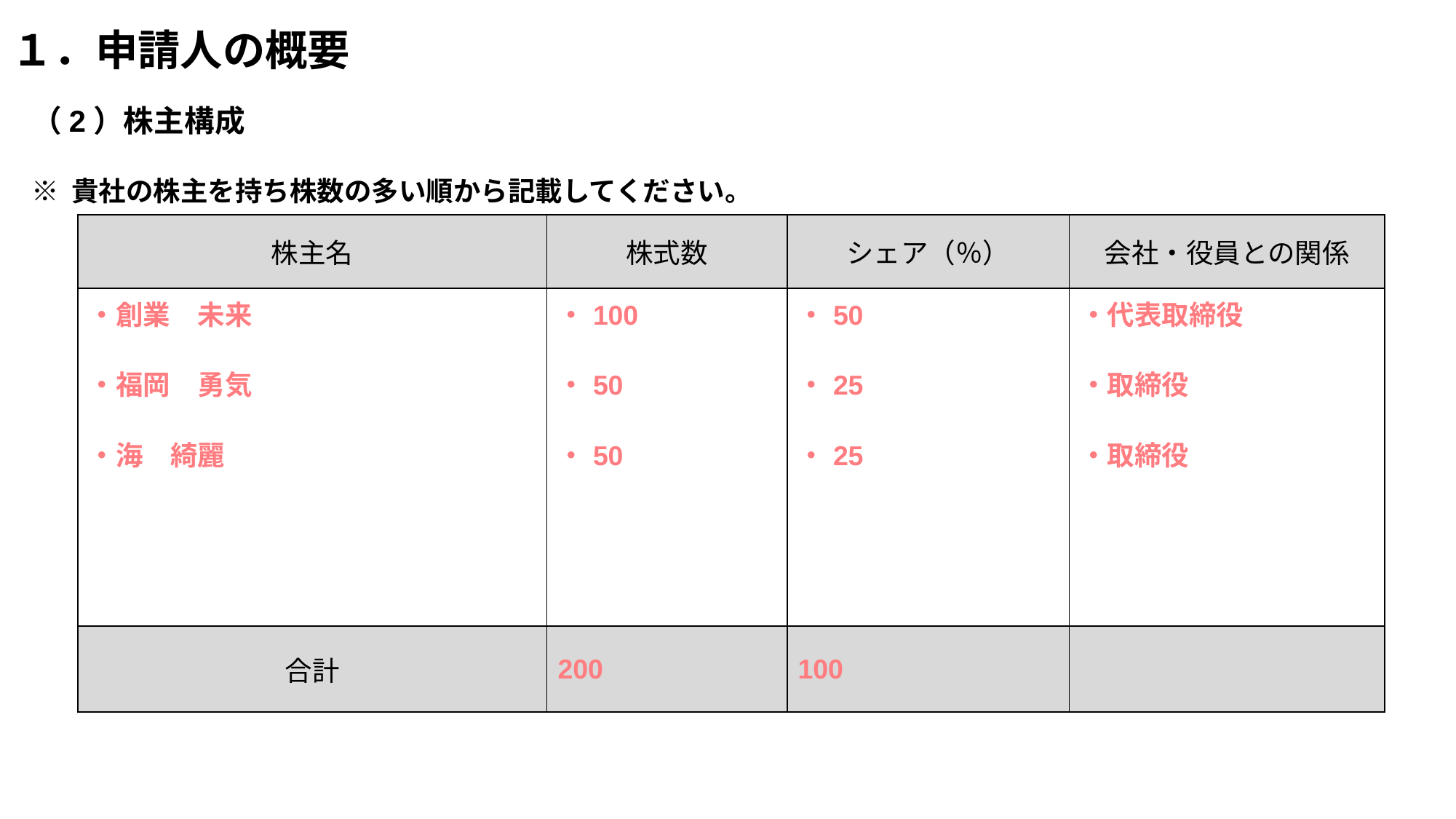

１．申請人の概要
（2）株主構成

※ 貴社の株主を持ち株数の多い順から記載してください。
| 株主名 | 株式数 | シェア（％） | 会社・役員との関係 |
| --- | --- | --- | --- |
| ・創業　未来 ・福岡　勇気　 ・海　綺麗 | ・100 ・50 ・50 | ・50 ・25 ・25 | ・代表取締役 ・取締役 ・取締役 |
| 合計 | 200 | 100 |  |